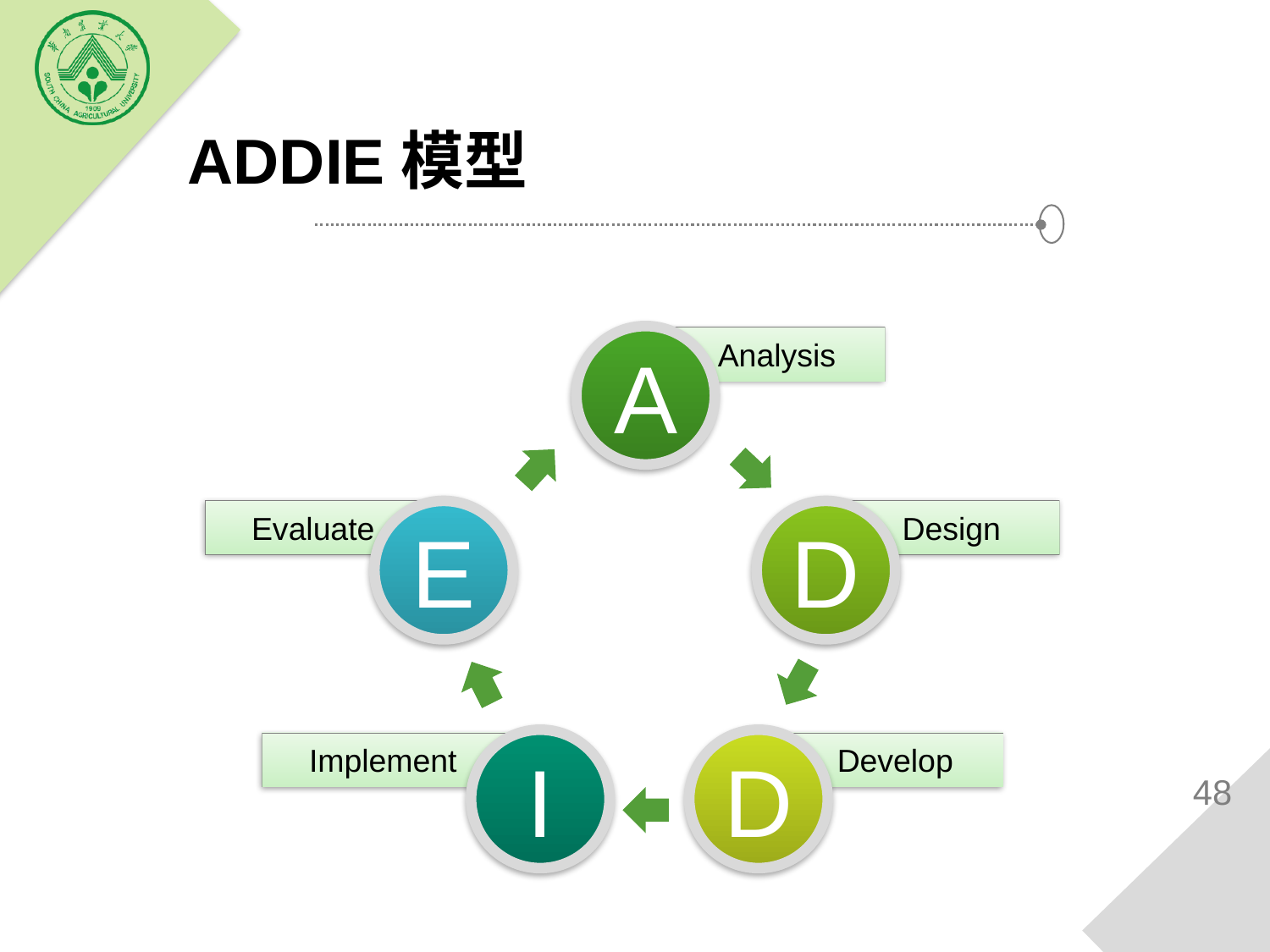

# ADDIE模型
A
Analysis

Evaluate
Design
E
D

I
D
Implement
Develop

48